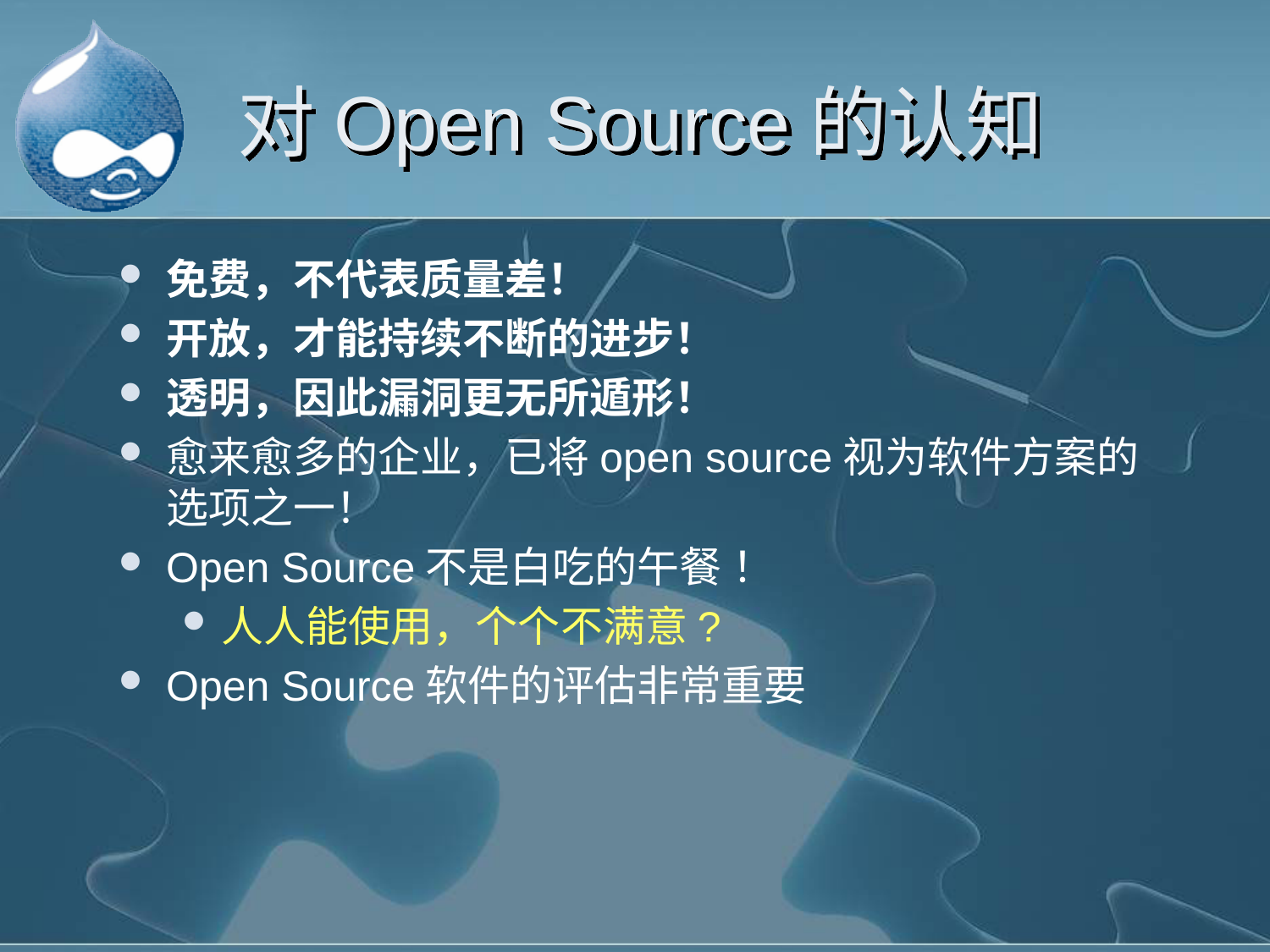

# 对Open Source的认知
免费，不代表质量差！
开放，才能持续不断的进步！
透明，因此漏洞更无所遁形！
愈来愈多的企业，已将open source视为软件方案的选项之一！
Open Source不是白吃的午餐！
人人能使用，个个不满意?
Open Source软件的评估非常重要